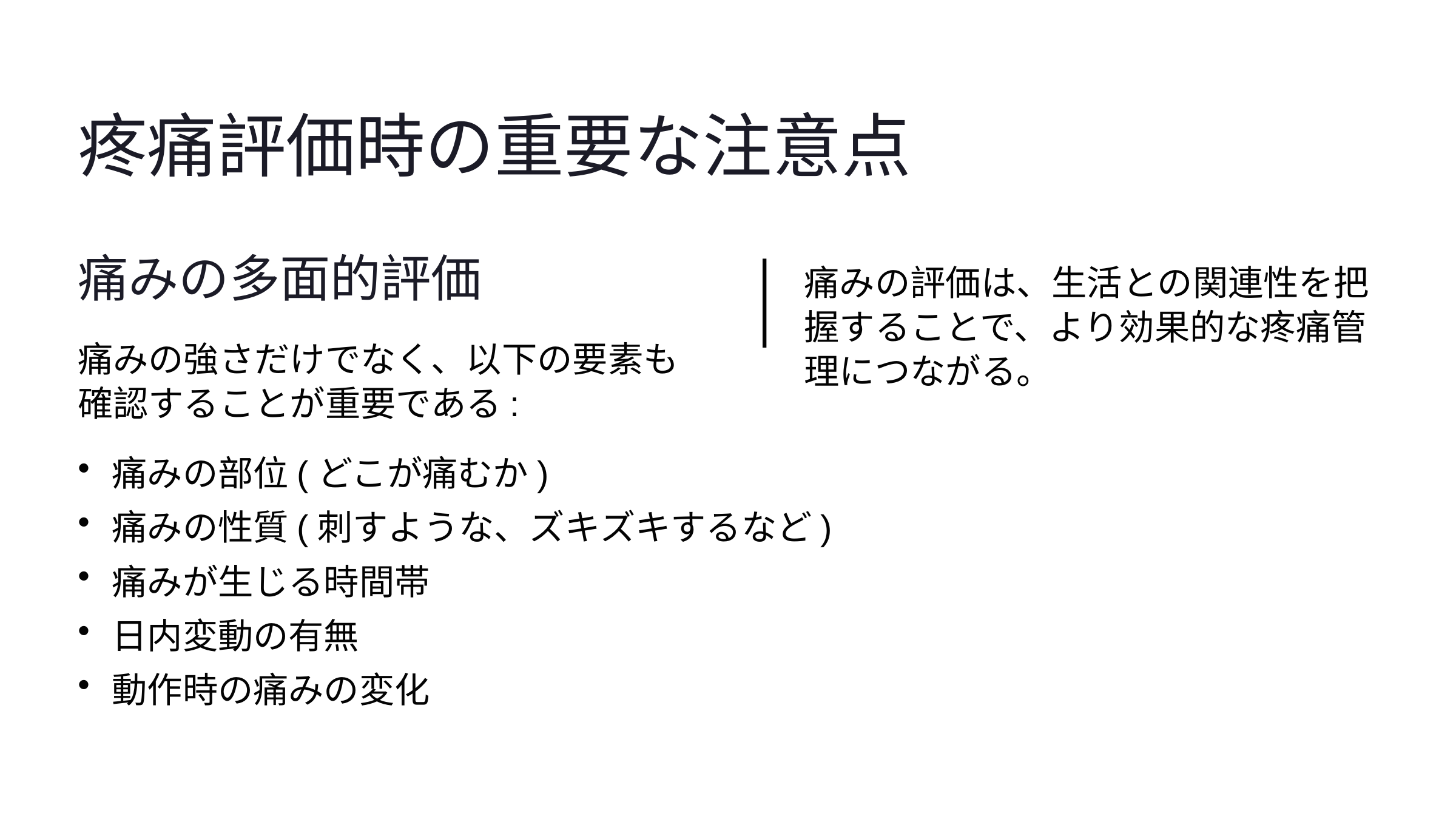

疼痛評価時の重要な注意点
痛みの多面的評価

痛みの評価は、生活との関連性を把握することで、より効果的な疼痛管理につながる。
痛みの強さだけでなく、以下の要素も確認することが重要である:
痛みの部位(どこが痛むか)
痛みの性質(刺すような、ズキズキするなど)
痛みが生じる時間帯
日内変動の有無
動作時の痛みの変化